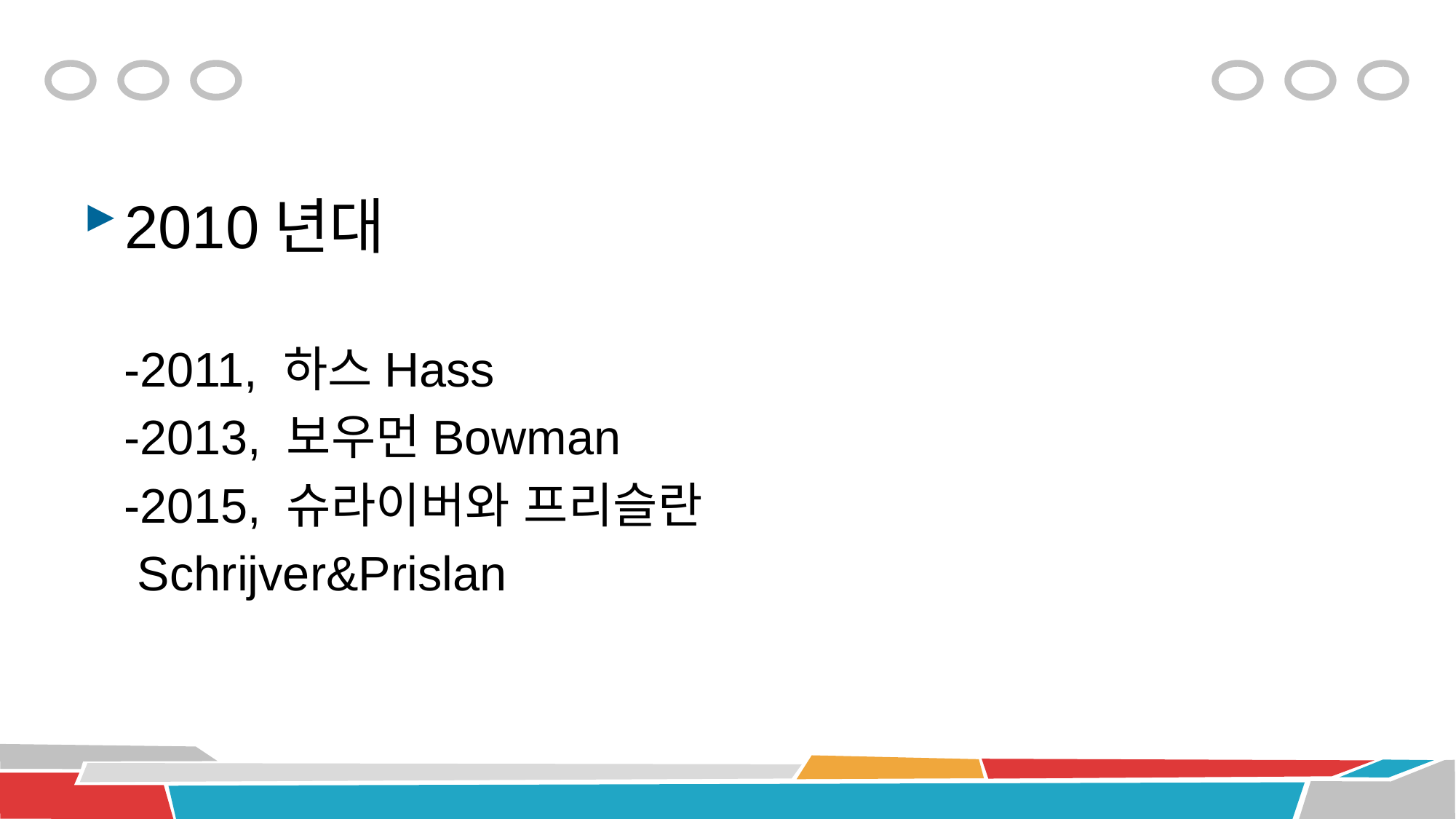

#
2010년대

   -2011, 하스Hass
   -2013, 보우먼Bowman
   -2015, 슈라이버와 프리슬란
    Schrijver&Prislan